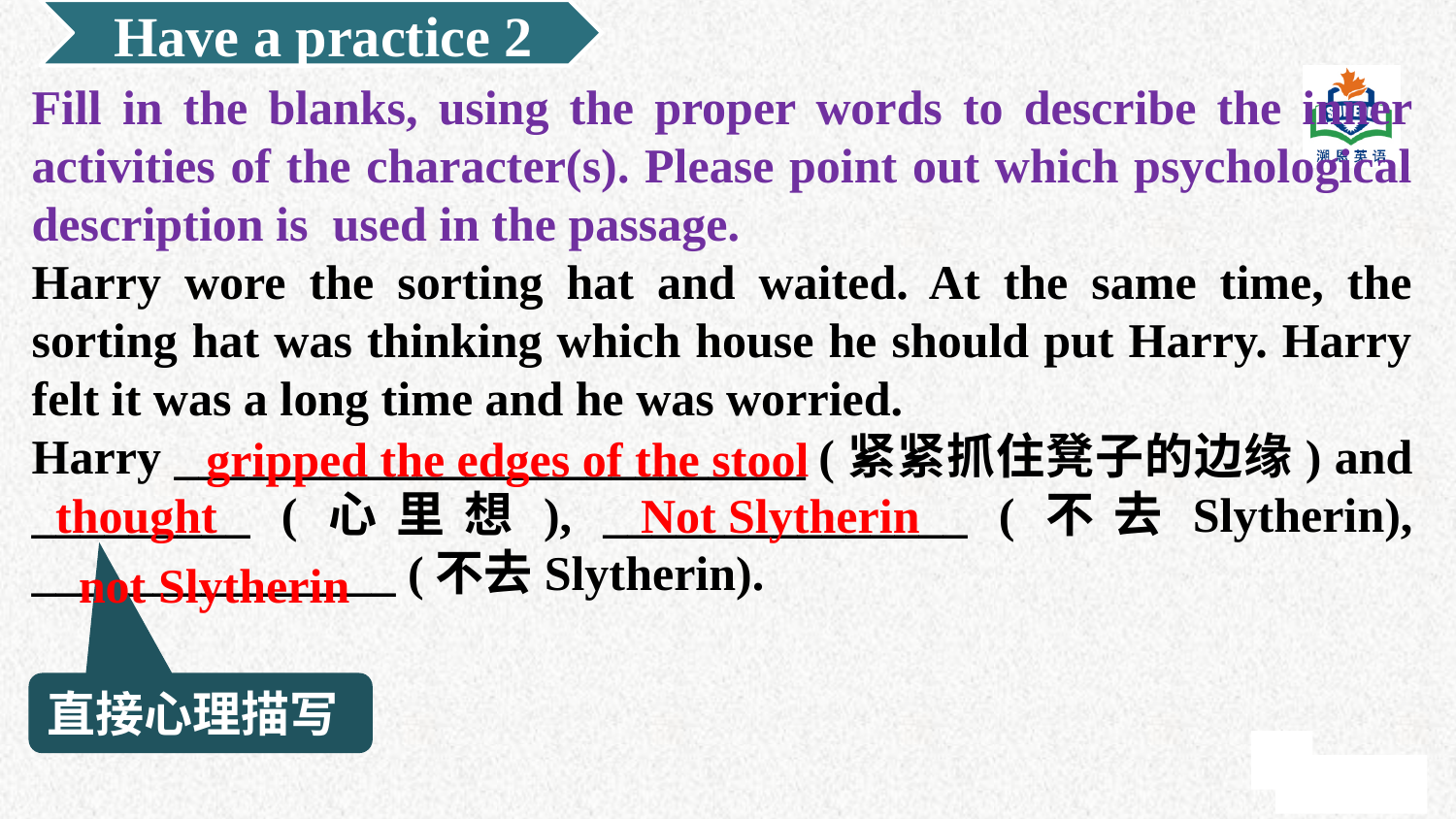

Have a practice 2

Fill in the blanks, using the proper words to describe the inner activities of the character(s). Please point out which psychological description is  used in the passage.
Harry wore the sorting hat and waited. At the same time, the sorting hat was thinking which house he should put Harry. Harry felt it was a long time and he was worried.
Harry __________________________ (紧紧抓住凳子的边缘) and _________ (心里想), _______________ (不去Slytherin), _______________ (不去Slytherin).

gripped the edges of the stool
thought
Not Slytherin
not Slytherin
直接心理描写